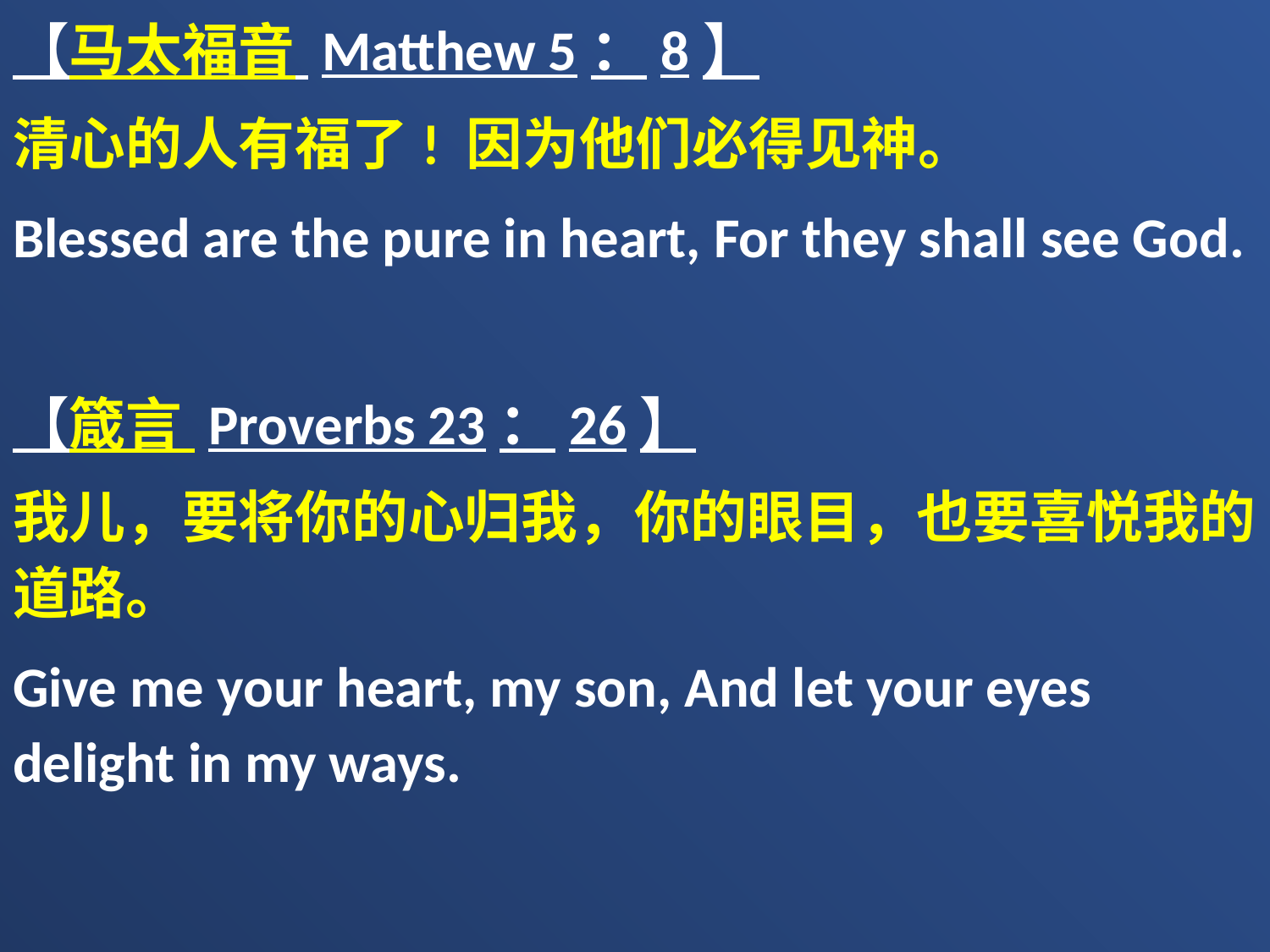

【马太福音 Matthew 5：8】
清心的人有福了! 因为他们必得见神。
Blessed are the pure in heart, For they shall see God.

【箴言 Proverbs 23：26】
我儿，要将你的心归我，你的眼目，也要喜悦我的道路。
Give me your heart, my son, And let your eyes delight in my ways.